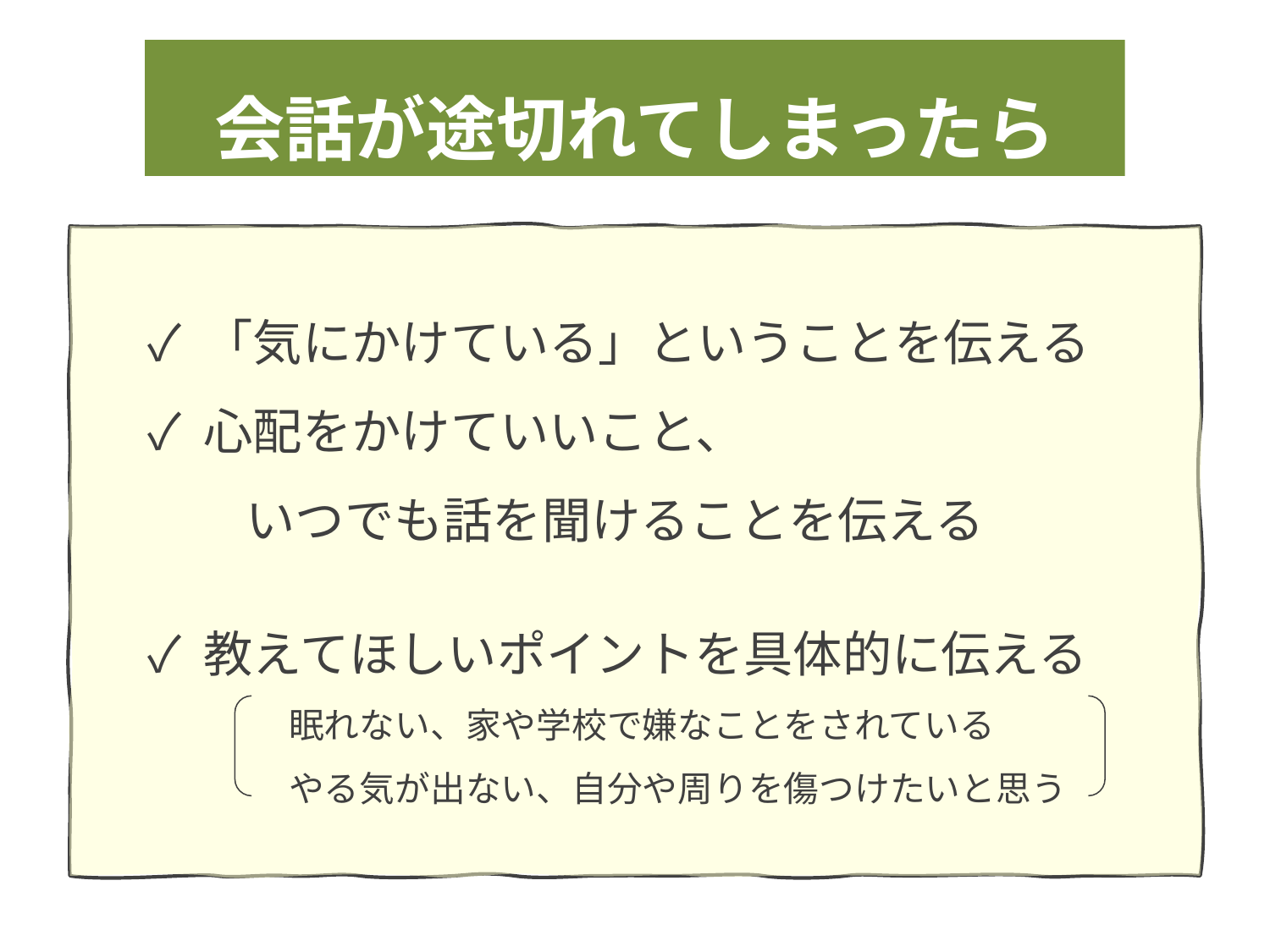

会話が途切れてしまったら

✓ 「気にかけている」ということを伝える
✓ 心配をかけていいこと、
　　いつでも話を聞けることを伝える

✓ 教えてほしいポイントを具体的に伝える
　　　　眠れない、家や学校で嫌なことをされている
　　　　やる気が出ない、自分や周りを傷つけたいと思う